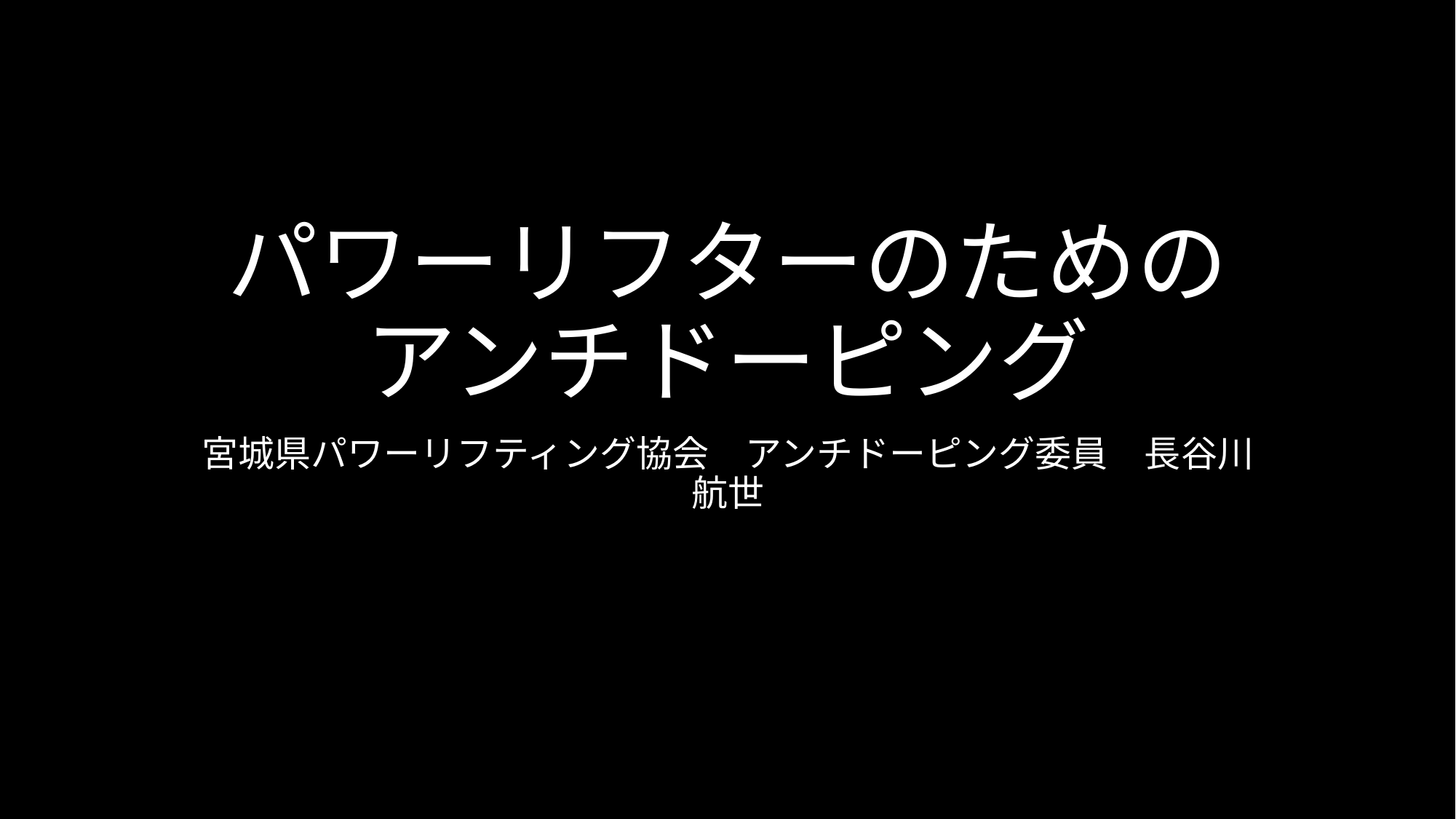

# パワーリフターのための アンチドーピング
宮城県パワーリフティング協会　アンチドーピング委員　長谷川航世